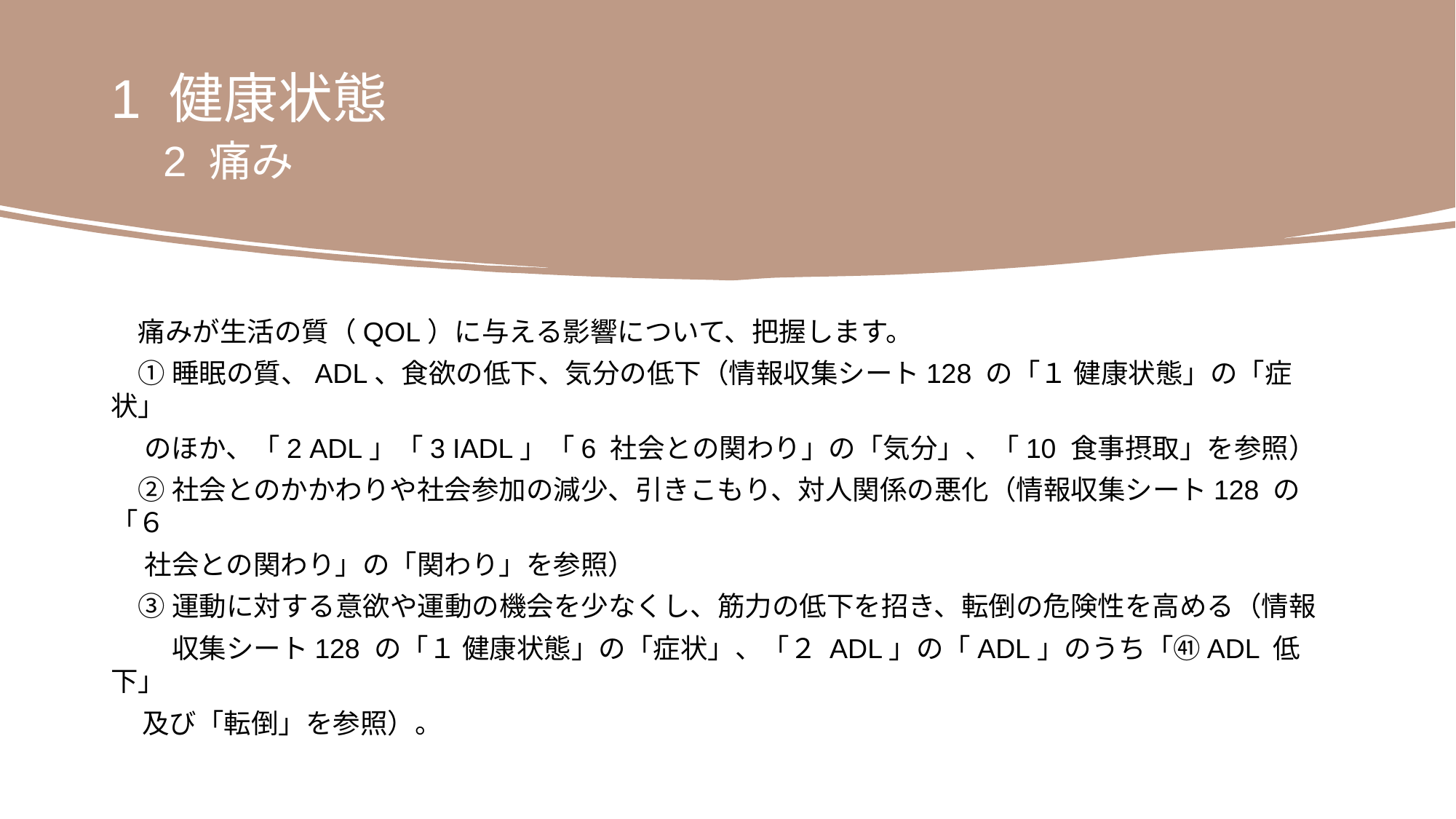

1 健康状態
　2 痛み

　痛みが生活の質（QOL）に与える影響について、把握します。
　① 睡眠の質、ADL、食欲の低下、気分の低下（情報収集シート128 の「１ 健康状態」の「症状」
　 のほか、「2 ADL」「3 IADL」「6 社会との関わり」の「気分」、「10 食事摂取」を参照）
　② 社会とのかかわりや社会参加の減少、引きこもり、対人関係の悪化（情報収集シート128 の「６
　 社会との関わり」の「関わり」を参照）
　③ 運動に対する意欲や運動の機会を少なくし、筋力の低下を招き、転倒の危険性を高める（情報
　　 収集シート128 の「１ 健康状態」の「症状」、「２ ADL」の「ADL」のうち「㊶ADL 低下」
    及び「転倒」を参照）。